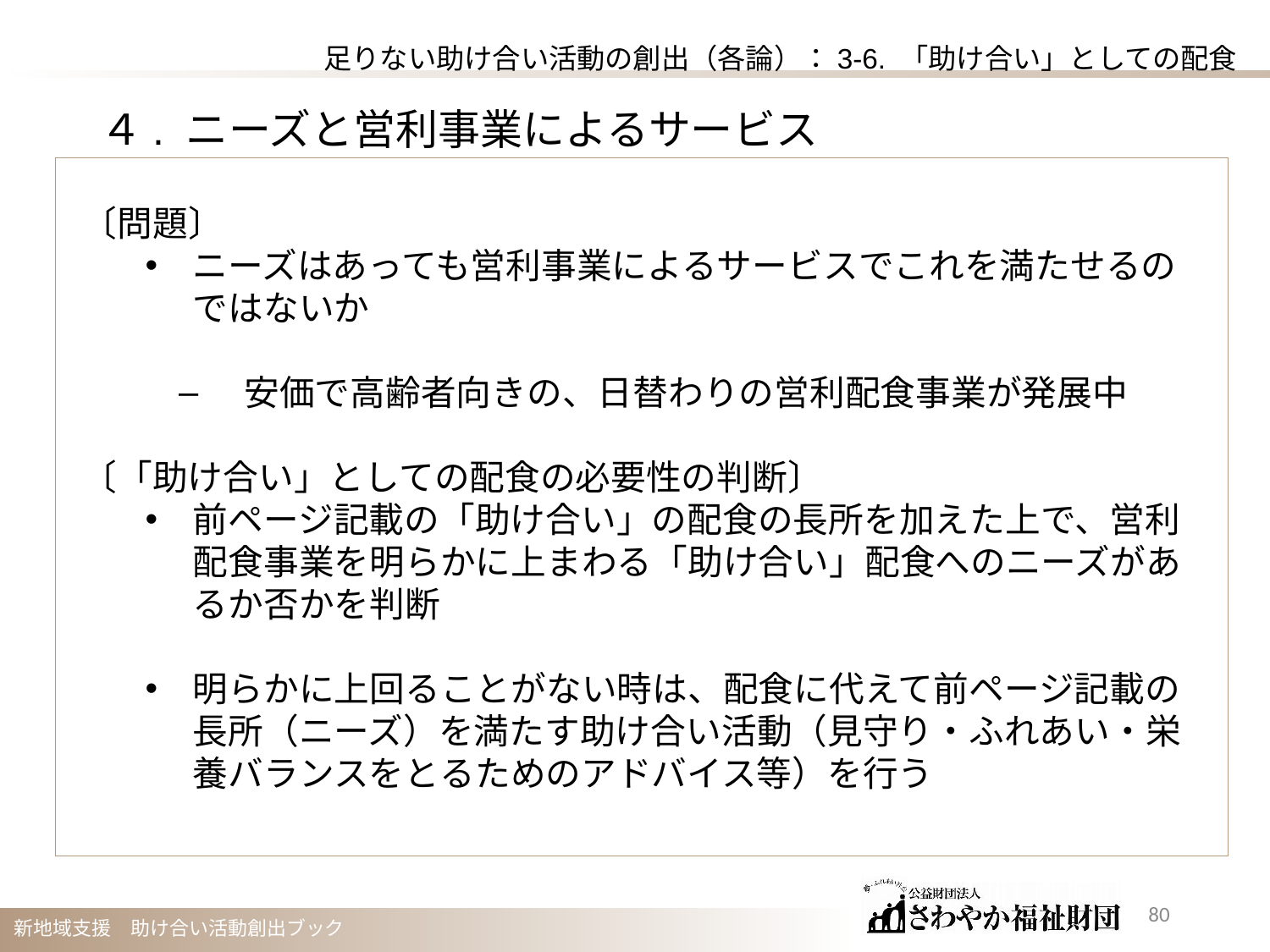

足りない助け合い活動の創出（各論）：3-6. 「助け合い」としての配食
４. ニーズと営利事業によるサービス
〔問題〕
ニーズはあっても営利事業によるサービスでこれを満たせるのではないか
　安価で高齢者向きの、日替わりの営利配食事業が発展中
〔「助け合い」としての配食の必要性の判断〕
前ページ記載の「助け合い」の配食の長所を加えた上で、営利配食事業を明らかに上まわる「助け合い」配食へのニーズがあるか否かを判断

明らかに上回ることがない時は、配食に代えて前ページ記載の長所（ニーズ）を満たす助け合い活動（見守り・ふれあい・栄養バランスをとるためのアドバイス等）を行う

80